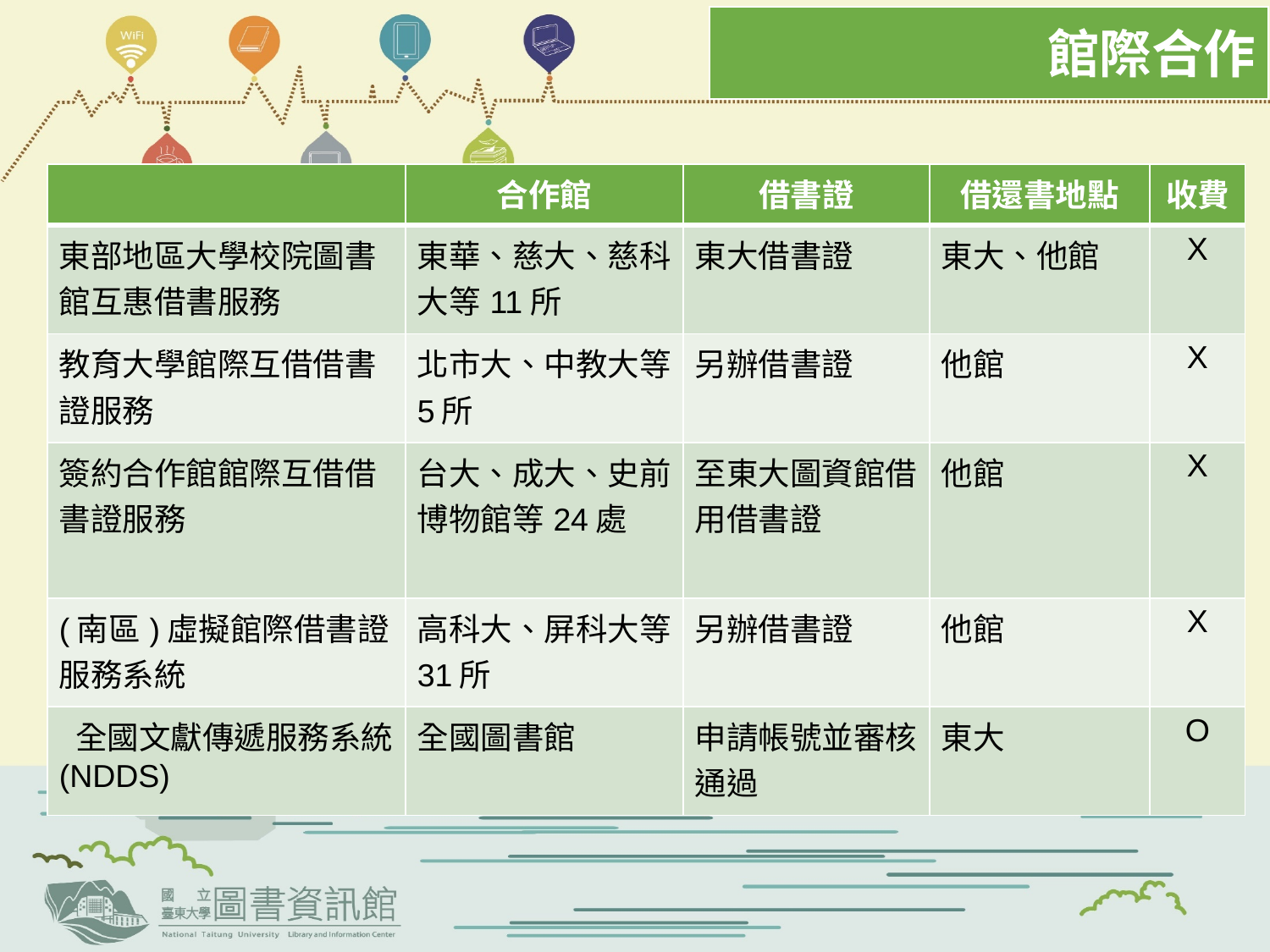

館際合作
|  | 合作館 | 借書證 | 借還書地點 | 收費 |
| --- | --- | --- | --- | --- |
| 東部地區大學校院圖書館互惠借書服務 | 東華、慈大、慈科大等11所 | 東大借書證 | 東大、他館 | X |
| 教育大學館際互借借書證服務 | 北市大、中教大等5所 | 另辦借書證 | 他館 | X |
| 簽約合作館館際互借借書證服務 | 台大、成大、史前博物館等24處 | 至東大圖資館借用借書證 | 他館 | X |
| (南區)虛擬館際借書證服務系統 | 高科大、屏科大等31所 | 另辦借書證 | 他館 | X |
| 全國文獻傳遞服務系統(NDDS) | 全國圖書館 | 申請帳號並審核通過 | 東大 | O |